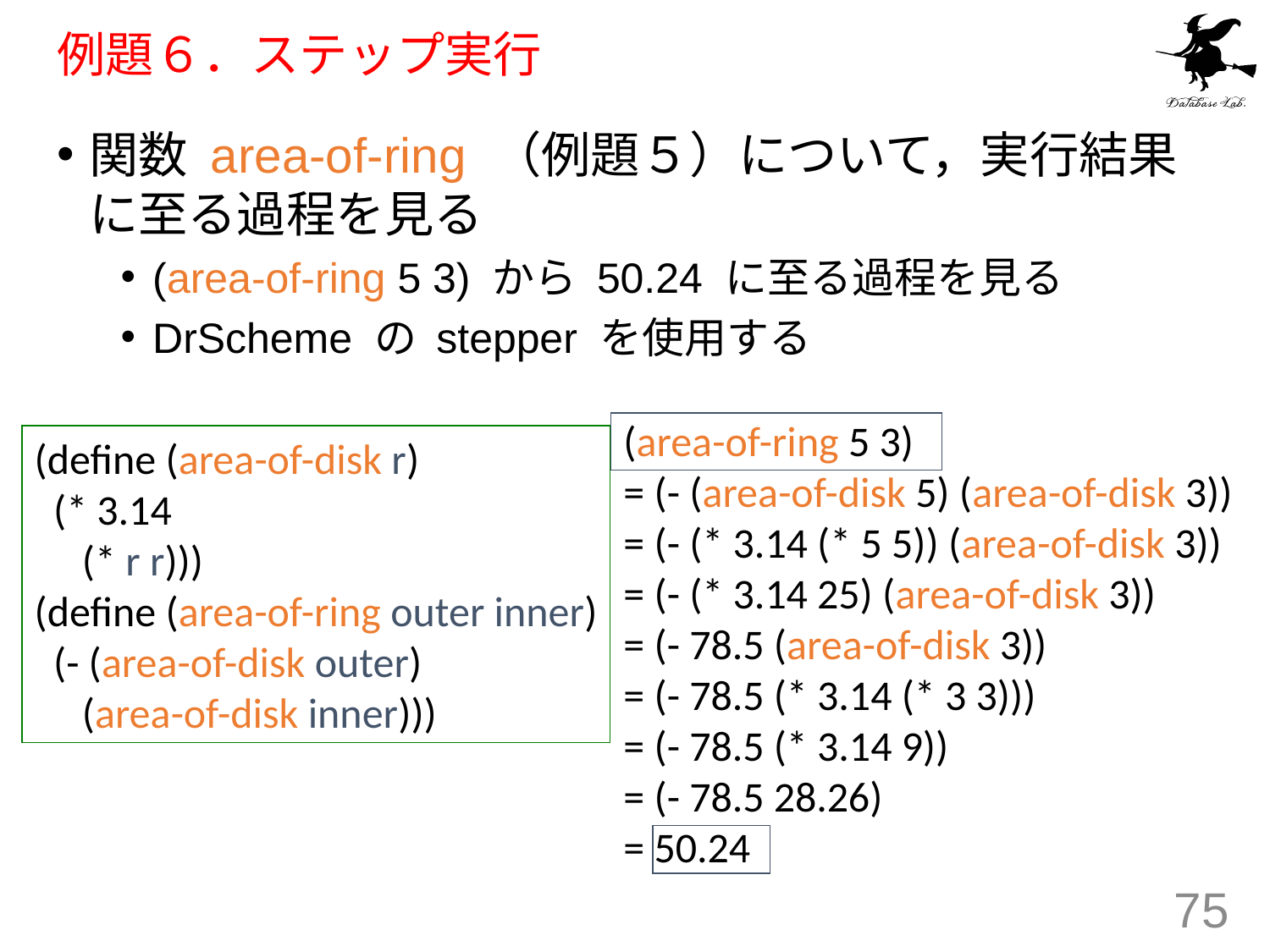

# 例題６．ステップ実行
関数 area-of-ring （例題５）について，実行結果に至る過程を見る
(area-of-ring 5 3) から 50.24 に至る過程を見る
DrScheme の stepper を使用する

(area-of-ring 5 3)
= (- (area-of-disk 5) (area-of-disk 3))
= (- (* 3.14 (* 5 5)) (area-of-disk 3))
= (- (* 3.14 25) (area-of-disk 3))
= (- 78.5 (area-of-disk 3))
= (- 78.5 (* 3.14 (* 3 3)))
= (- 78.5 (* 3.14 9))
= (- 78.5 28.26)
= 50.24

(define (area-of-disk r)
  (* 3.14
     (* r r)))
(define (area-of-ring outer inner)
  (- (area-of-disk outer)
     (area-of-disk inner)))

75